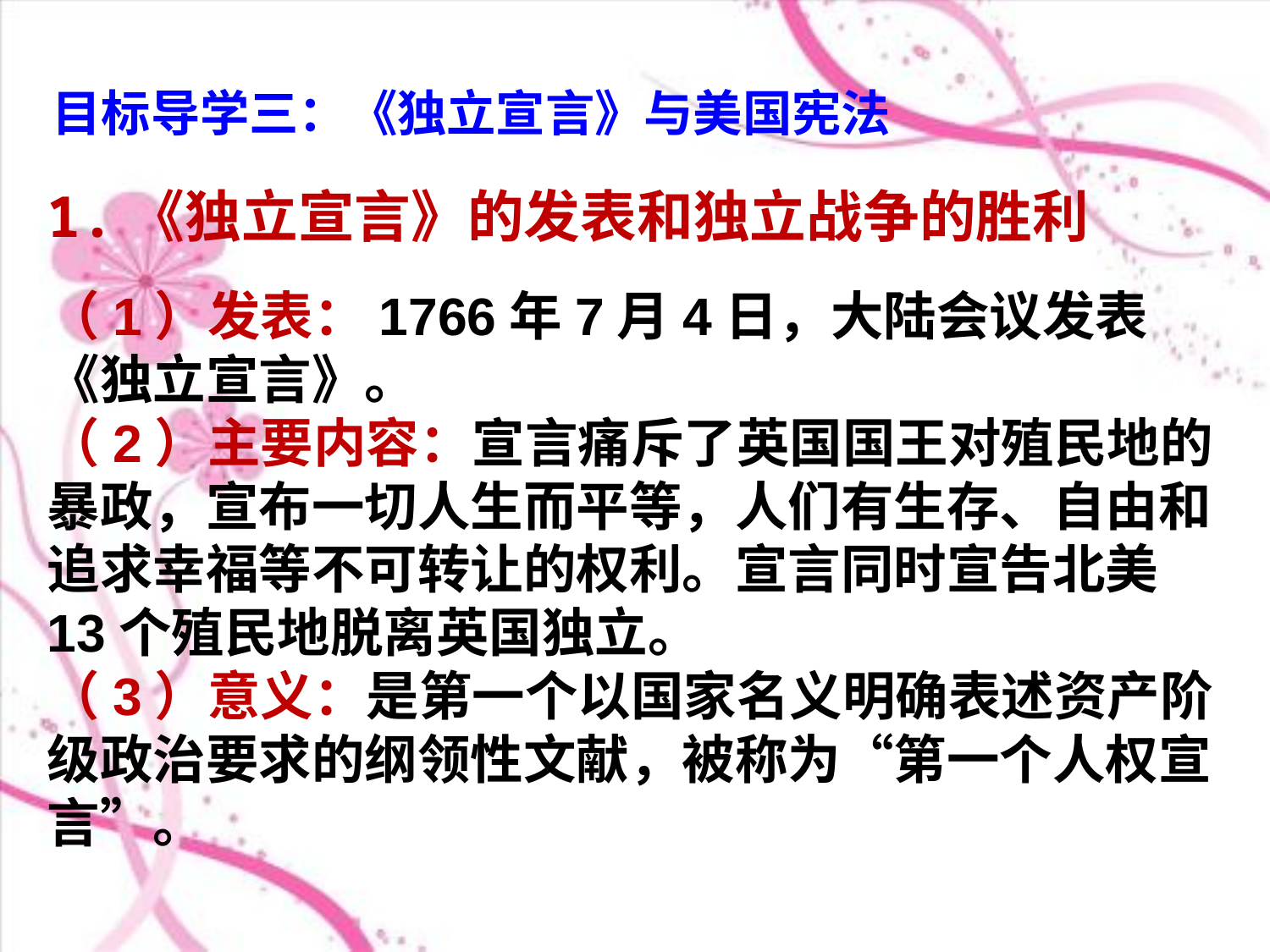

目标导学三：《独立宣言》与美国宪法
1.《独立宣言》的发表和独立战争的胜利
（1）发表：1766年7月4日，大陆会议发表《独立宣言》。
（2）主要内容：宣言痛斥了英国国王对殖民地的暴政，宣布一切人生而平等，人们有生存、自由和追求幸福等不可转让的权利。宣言同时宣告北美13个殖民地脱离英国独立。
（3）意义：是第一个以国家名义明确表述资产阶级政治要求的纲领性文献，被称为“第一个人权宣言”。